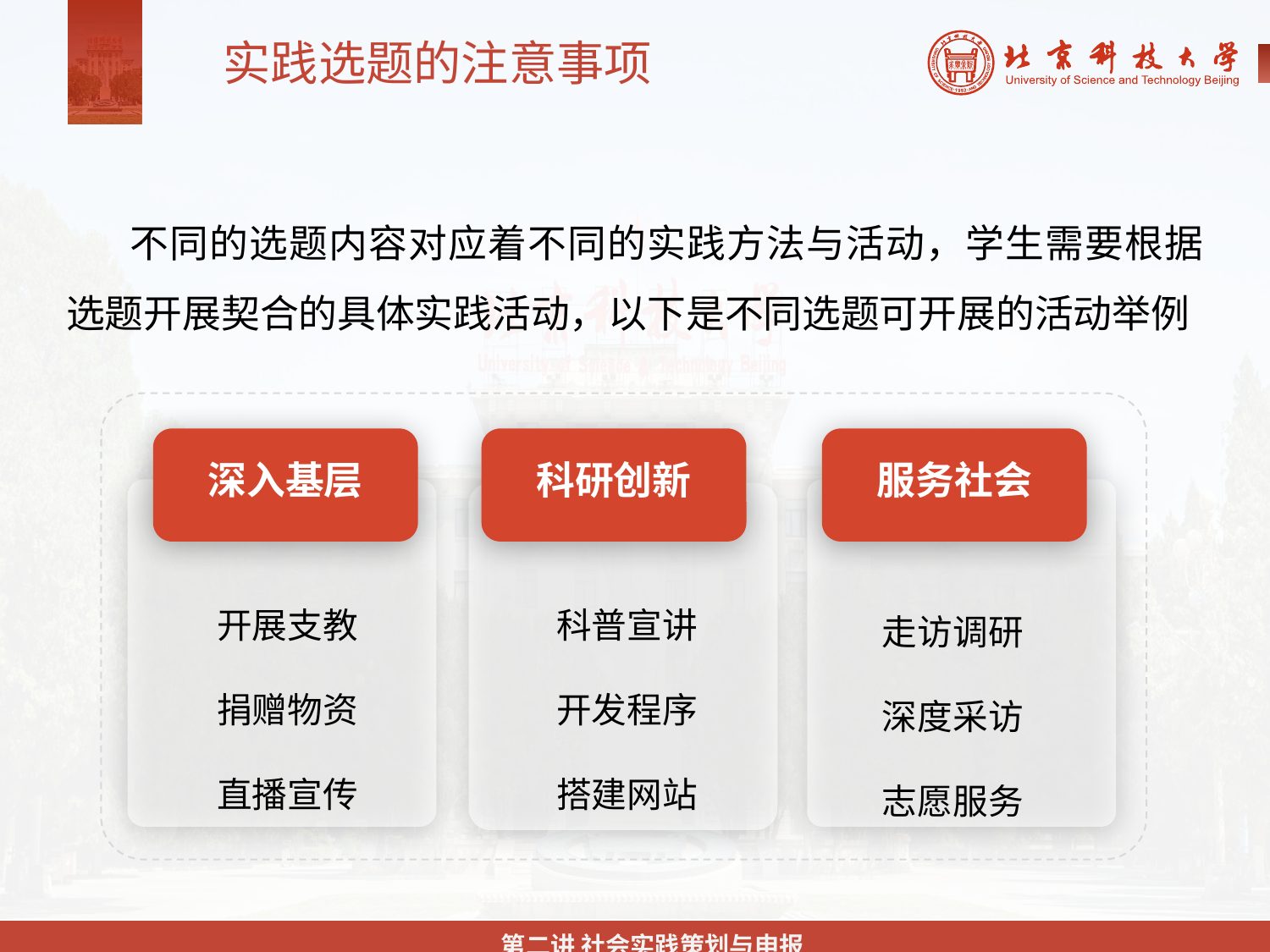

实践选题的注意事项

不同的选题内容对应着不同的实践方法与活动，学生需要根据选题开展契合的具体实践活动，以下是不同选题可开展的活动举例

深入基层
科研创新
服务社会

开展支教
捐赠物资
直播宣传
科普宣讲
开发程序
搭建网站
走访调研
深度采访
志愿服务